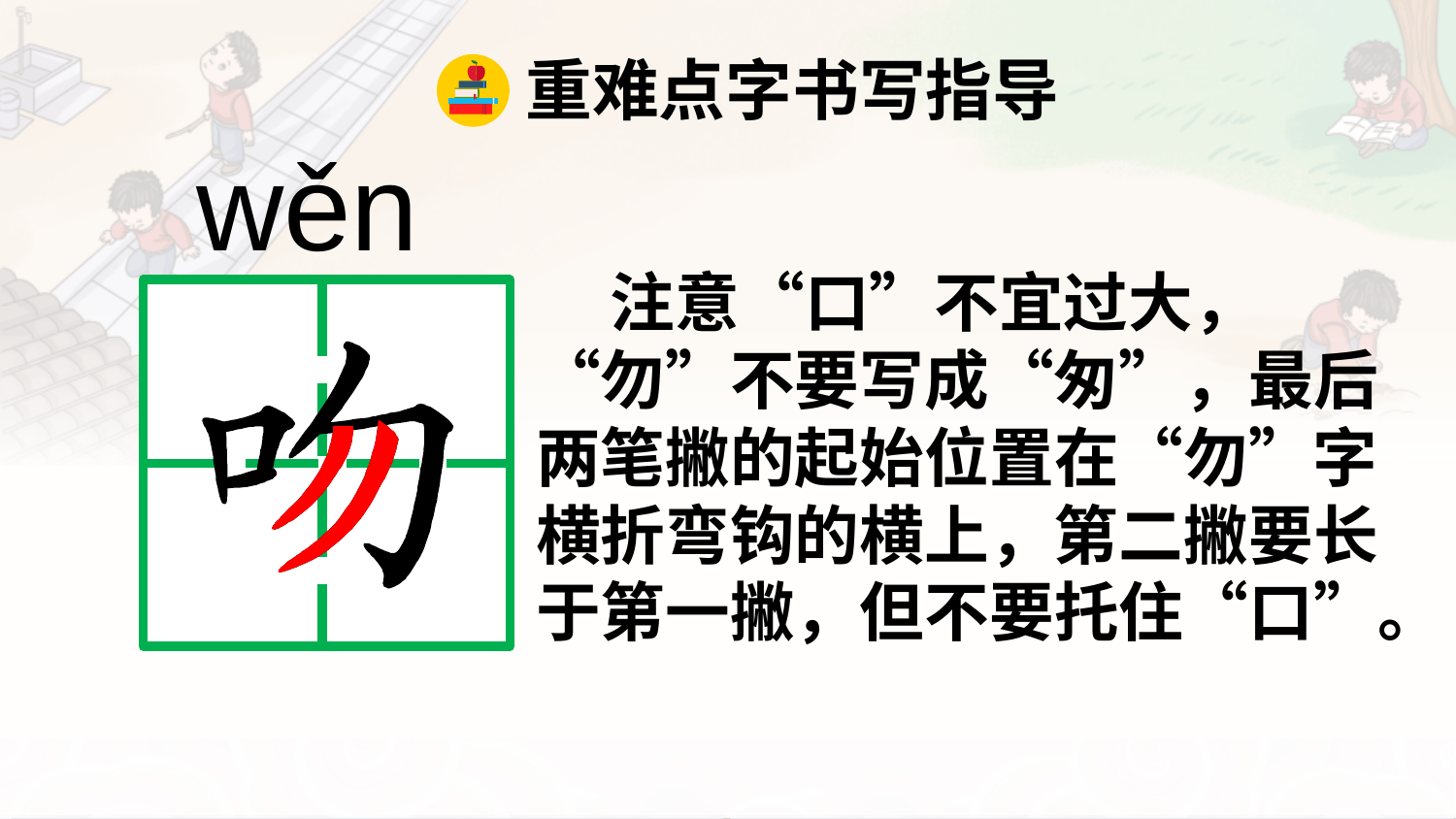

重难点字书写指导

wěn
    注意“口”不宜过大，“勿”不要写成“匆”，最后两笔撇的起始位置在“勿”字横折弯钩的横上，第二撇要长于第一撇，但不要托住“口”。